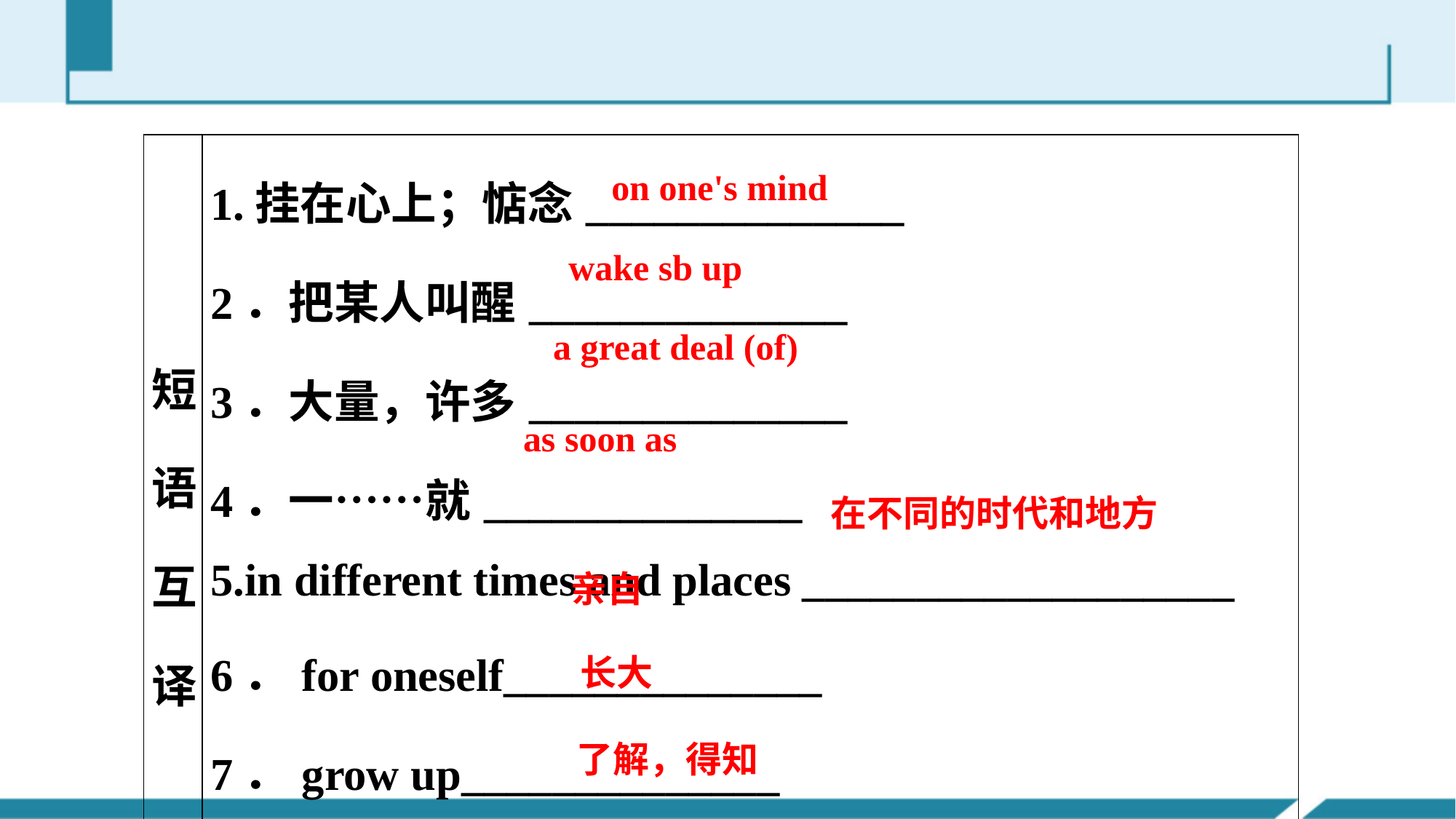

| 短语互译 | 1.挂在心上；惦念\_\_\_\_\_\_\_\_\_\_\_\_\_\_ 2．把某人叫醒\_\_\_\_\_\_\_\_\_\_\_\_\_\_ 3．大量，许多\_\_\_\_\_\_\_\_\_\_\_\_\_\_ 4．一……就\_\_\_\_\_\_\_\_\_\_\_\_\_\_ 5.in different times and places \_\_\_\_\_\_\_\_\_\_\_\_\_\_\_\_\_\_\_ 6．for oneself\_\_\_\_\_\_\_\_\_\_\_\_\_\_ 7．grow up\_\_\_\_\_\_\_\_\_\_\_\_\_\_ 8．learn about\_\_\_\_\_\_\_\_\_\_\_\_\_\_ |
| --- | --- |
on one's mind
wake sb up
a great deal (of)
as soon as
在不同的时代和地方
亲自
长大
了解，得知